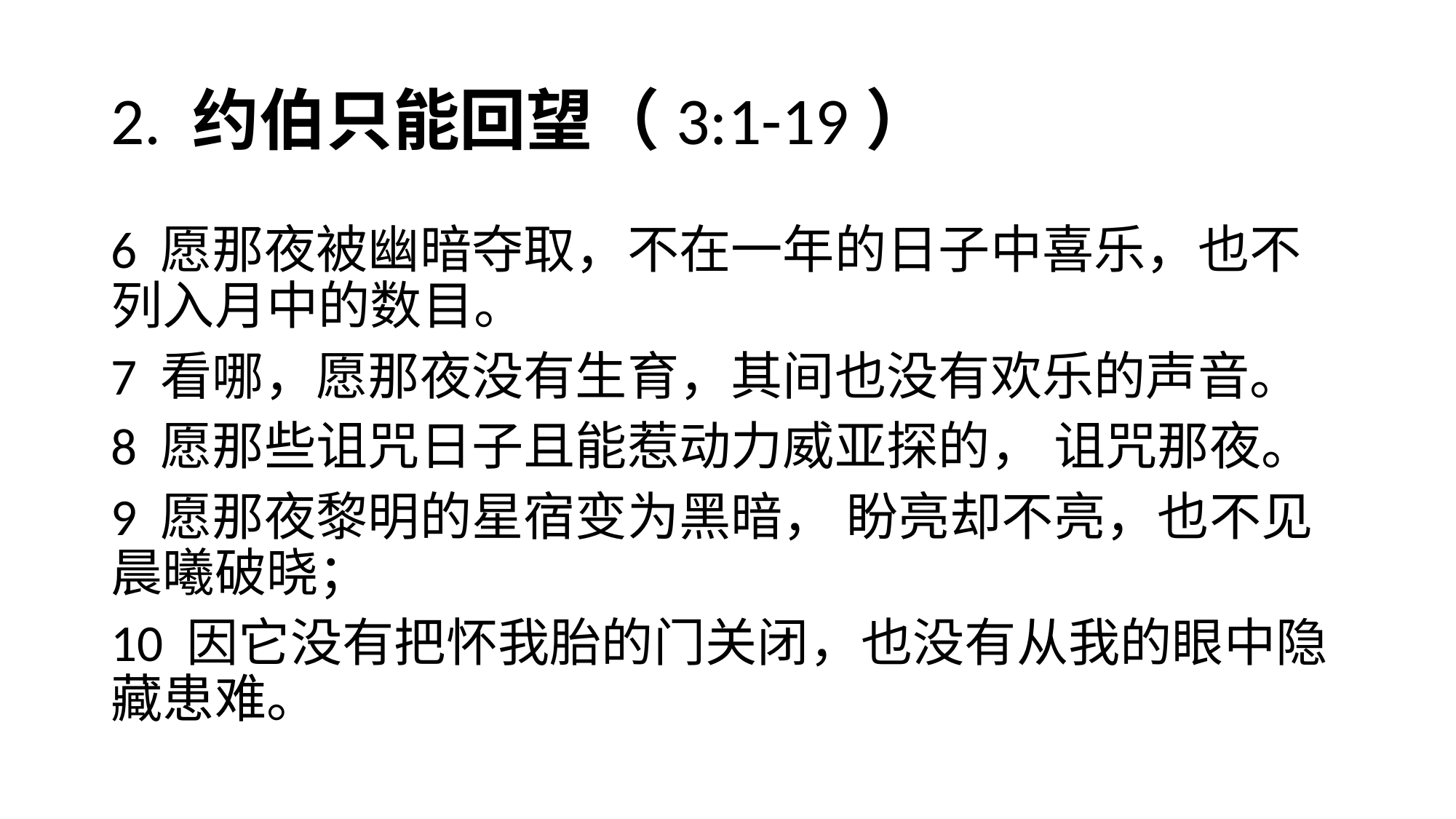

# 2. 约伯只能回望（3:1-19）
6 愿那夜被幽暗夺取，不在一年的日子中喜乐，也不列入月中的数目。
7 看哪，愿那夜没有生育，其间也没有欢乐的声音。
8 愿那些诅咒日子且能惹动力威亚探的， 诅咒那夜。
9 愿那夜黎明的星宿变为黑暗， 盼亮却不亮，也不见晨曦破晓；
10 因它没有把怀我胎的门关闭，也没有从我的眼中隐藏患难。